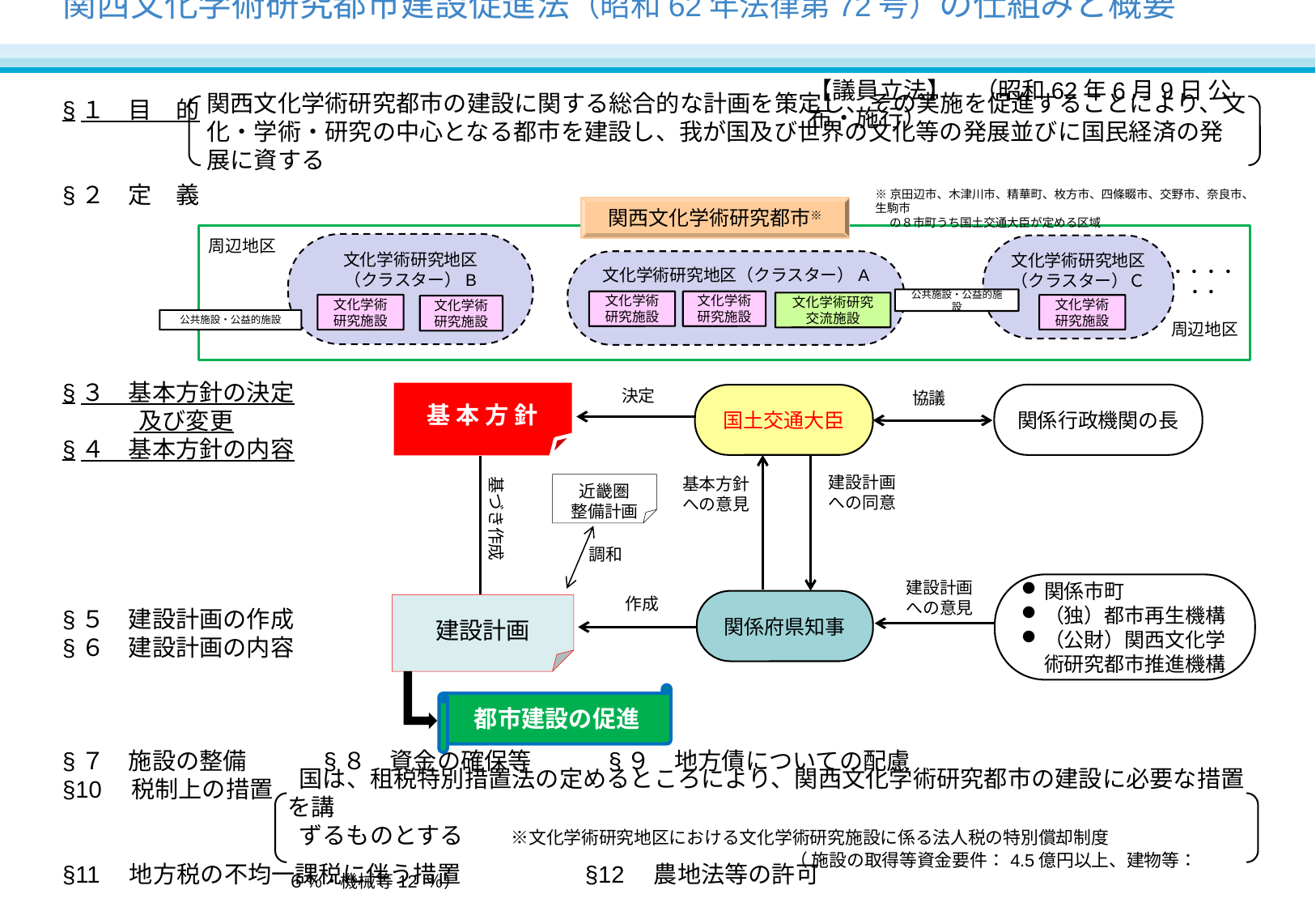

関西文化学術研究都市建設促進法（昭和62年法律第72号）の仕組みと概要
【議員立法】　（昭和62年6月9日 公布・施行）
§１　目　的

§２　定　義

§３　基本方針の決定
　　　 及び変更
§４　基本方針の内容

§５　建設計画の作成
§６　建設計画の内容

§７　施設の整備　　　§８　資金の確保等　　　§９　地方債についての配慮
§10　税制上の措置

§11　地方税の不均一課税に伴う措置　　　　　§12　農地法等の許可
関西文化学術研究都市の建設に関する総合的な計画を策定し、その実施を促進することにより、文化・学術・研究の中心となる都市を建設し、我が国及び世界の文化等の発展並びに国民経済の発展に資する
※京田辺市、木津川市、精華町、枚方市、四條畷市、交野市、奈良市、生駒市
　 の８市町うち国土交通大臣が定める区域
関西文化学術研究都市※

周辺地区
文化学術研究地区
（クラスター）B
文化学術研究地区（クラスター）Ｃ
文化学術研究地区（クラスター）A
・・・・・・
公共施設・公益的施設
文化学術研究施設
文化学術研究施設
文化学術研究交流施設
文化学術研究施設
文化学術研究施設
文化学術研究施設
公共施設・公益的施設
周辺地区
決定
協議

基 本 方 針
関係行政機関の長
国土交通大臣
基づき作成
近畿圏
整備計画
建設計画への同意
基本方針への意見
調和
関係市町
（独）都市再生機構
（公財）関西文化学術研究都市推進機構
建設計画への意見
作成
関係府県知事
建設計画

都市建設の促進
 国は、租税特別措置法の定めるところにより、関西文化学術研究都市の建設に必要な措置を講
 ずるものとする　　※文化学術研究地区における文化学術研究施設に係る法人税の特別償却制度
　　　　　　　　　　　　　　　　　                                                     （ 施設の取得等資金要件：4.5億円以上、建物等：６％・機械等12 ％）